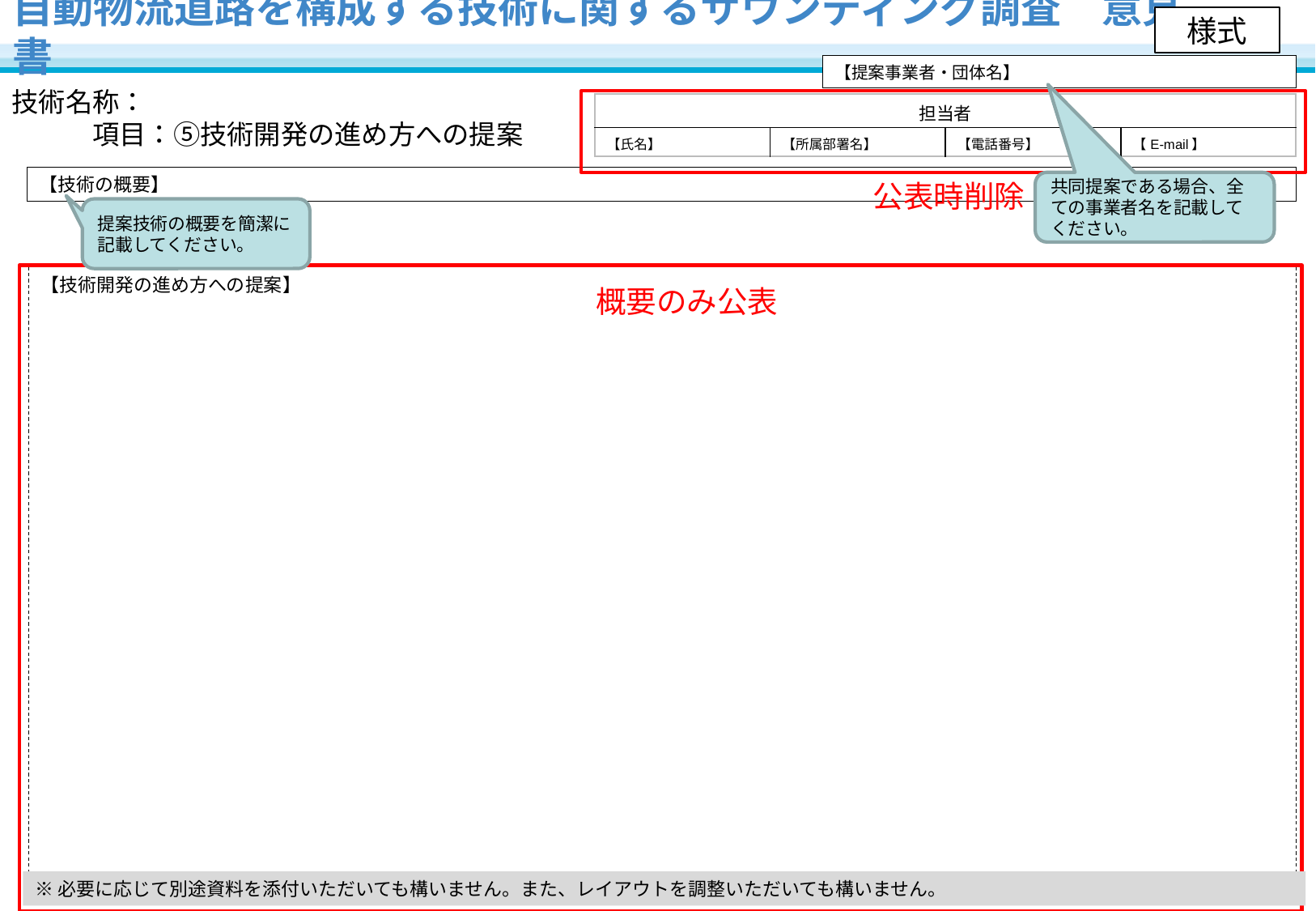

# 自動物流道路を構成する技術に関するサウンディング調査　意見書
様式
【提案事業者・団体名】
技術名称：
　　　項目：⑤技術開発の進め方への提案

| 担当者 |  |  |  |
| --- | --- | --- | --- |
| 【氏名】 | 【所属部署名】 | 【電話番号】 | 【E-mail】 |
【技術の概要】
公表時削除
共同提案である場合、全ての事業者名を記載してください。
提案技術の概要を簡潔に記載してください。

【技術開発の進め方への提案】
概要のみ公表
※必要に応じて別途資料を添付いただいても構いません。また、レイアウトを調整いただいても構いません。